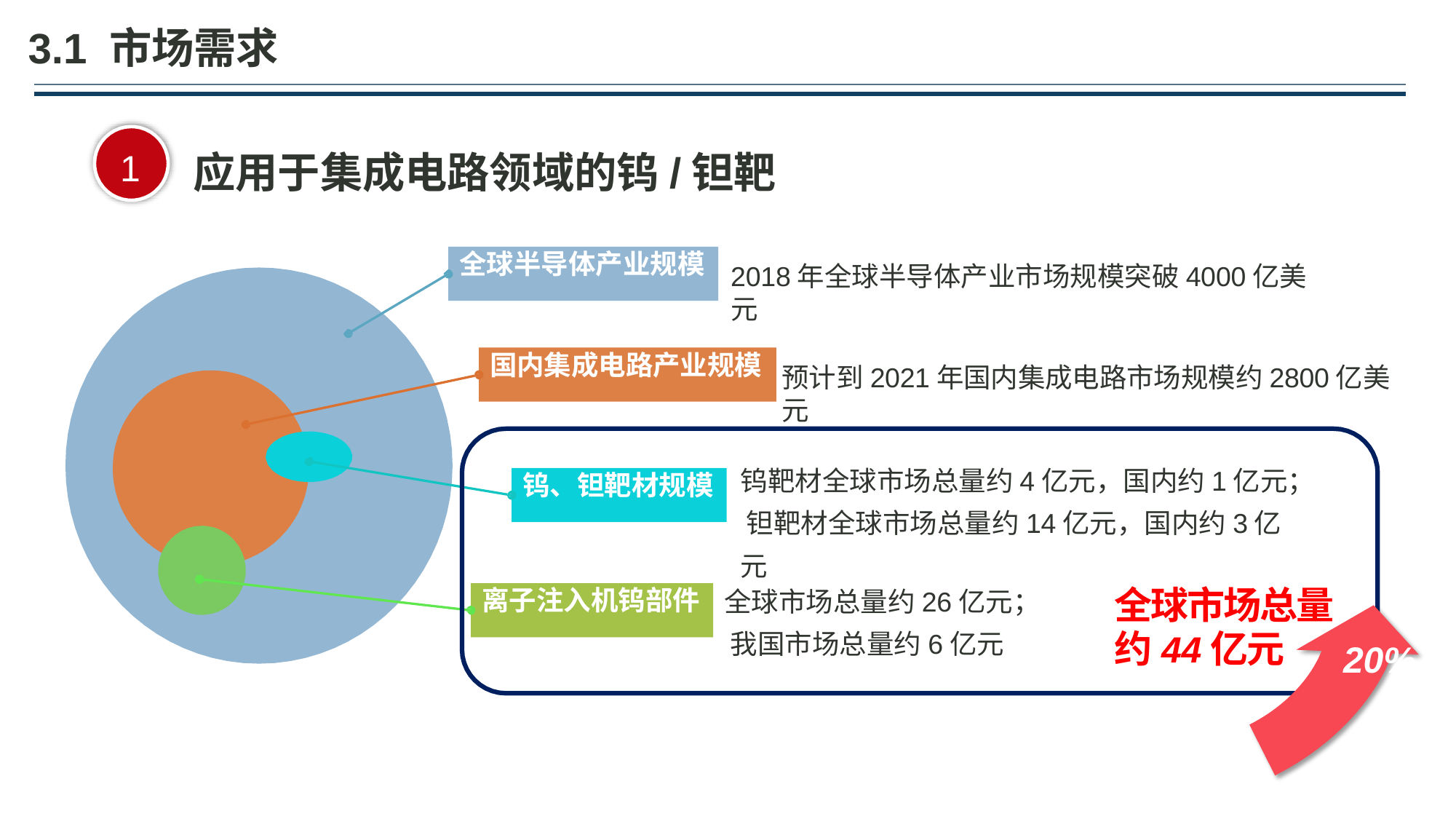

3.1 市场需求

1
应用于集成电路领域的钨/钽靶

全球半导体产业规模
2018年全球半导体产业市场规模突破4000亿美元

国内集成电路产业规模
预计到2021年国内集成电路市场规模约2800亿美元

钨靶材全球市场总量约4亿元，国内约1亿元； 钽靶材全球市场总量约14亿元，国内约3亿元

钨、钽靶材规模

全球市场总量约26亿元； 我国市场总量约6亿元

全球市场总量
约44亿元

离子注入机钨部件

20%